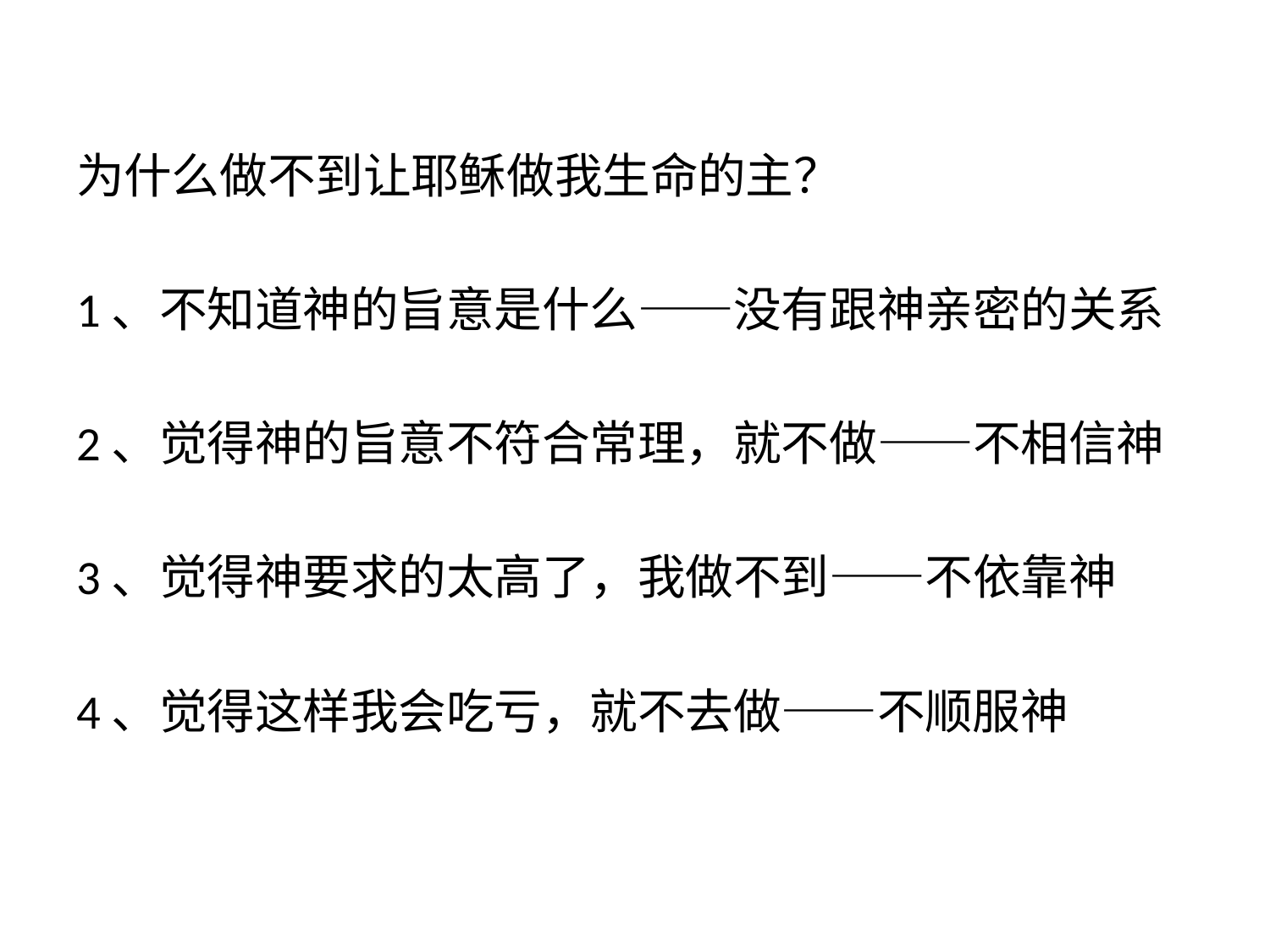

#
为什么做不到让耶稣做我生命的主？

1、不知道神的旨意是什么——没有跟神亲密的关系

2、觉得神的旨意不符合常理，就不做——不相信神

3、觉得神要求的太高了，我做不到——不依靠神

4、觉得这样我会吃亏，就不去做——不顺服神